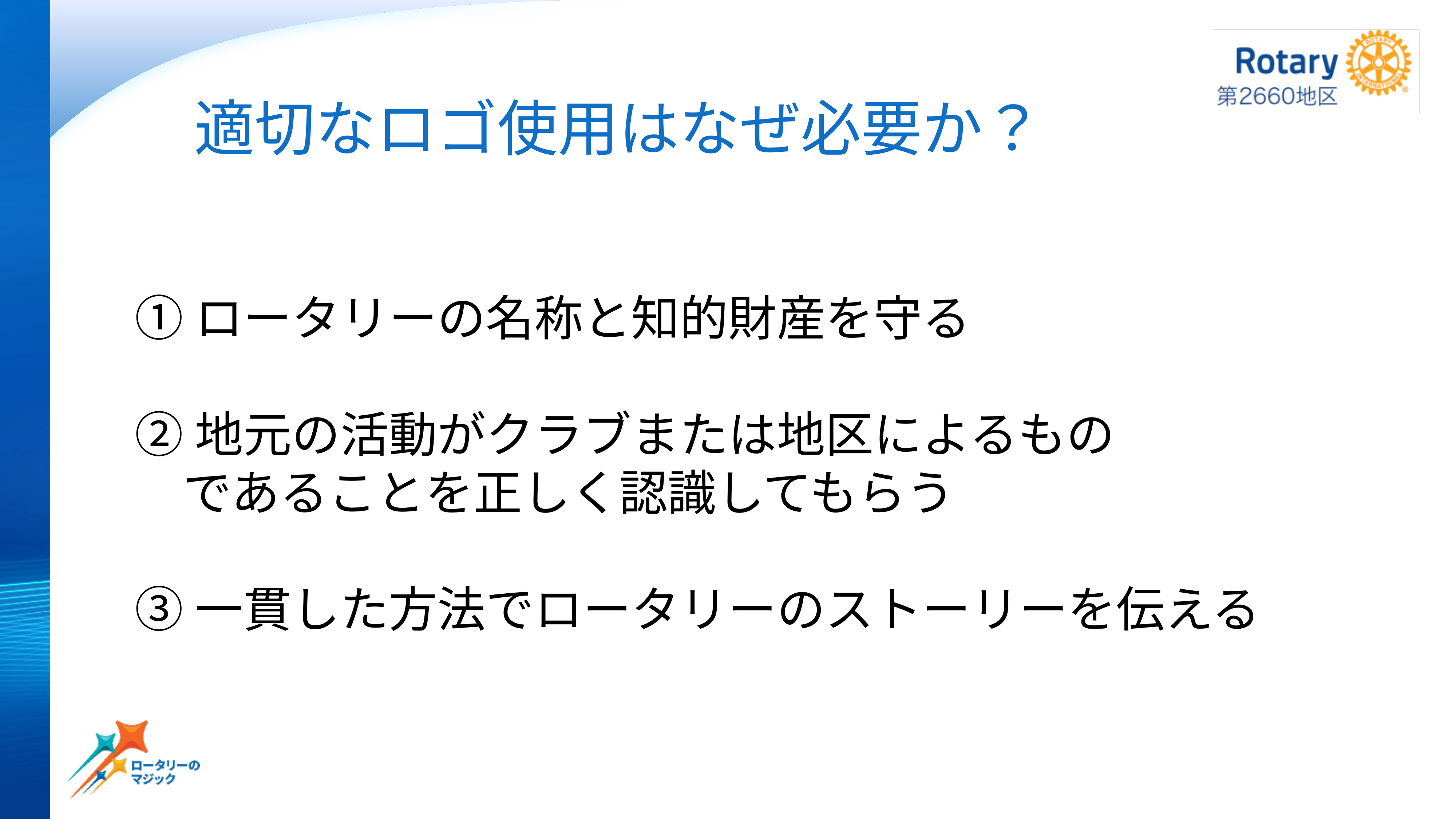

適切なロゴ使用はなぜ必要か？

①ロータリーの名称と知的財産を守る

②地元の活動がクラブまたは地区によるもの
　であることを正しく認識してもらう

③一貫した方法でロータリーのストーリーを伝える
#